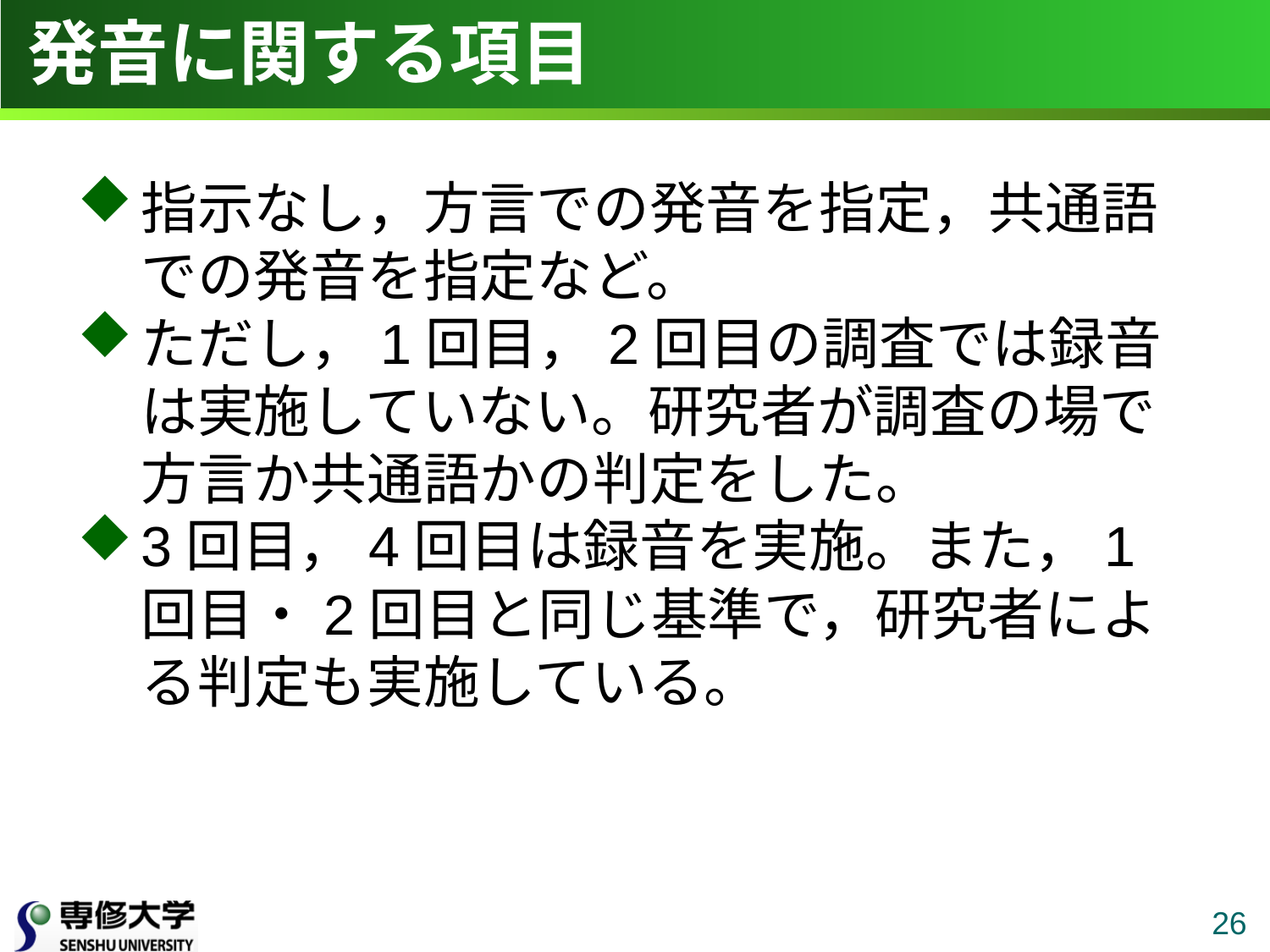

# 発音に関する項目
指示なし，方言での発音を指定，共通語での発音を指定など。
ただし，1回目，2回目の調査では録音は実施していない。研究者が調査の場で方言か共通語かの判定をした。
3回目，4回目は録音を実施。また，1回目・2回目と同じ基準で，研究者による判定も実施している。
26